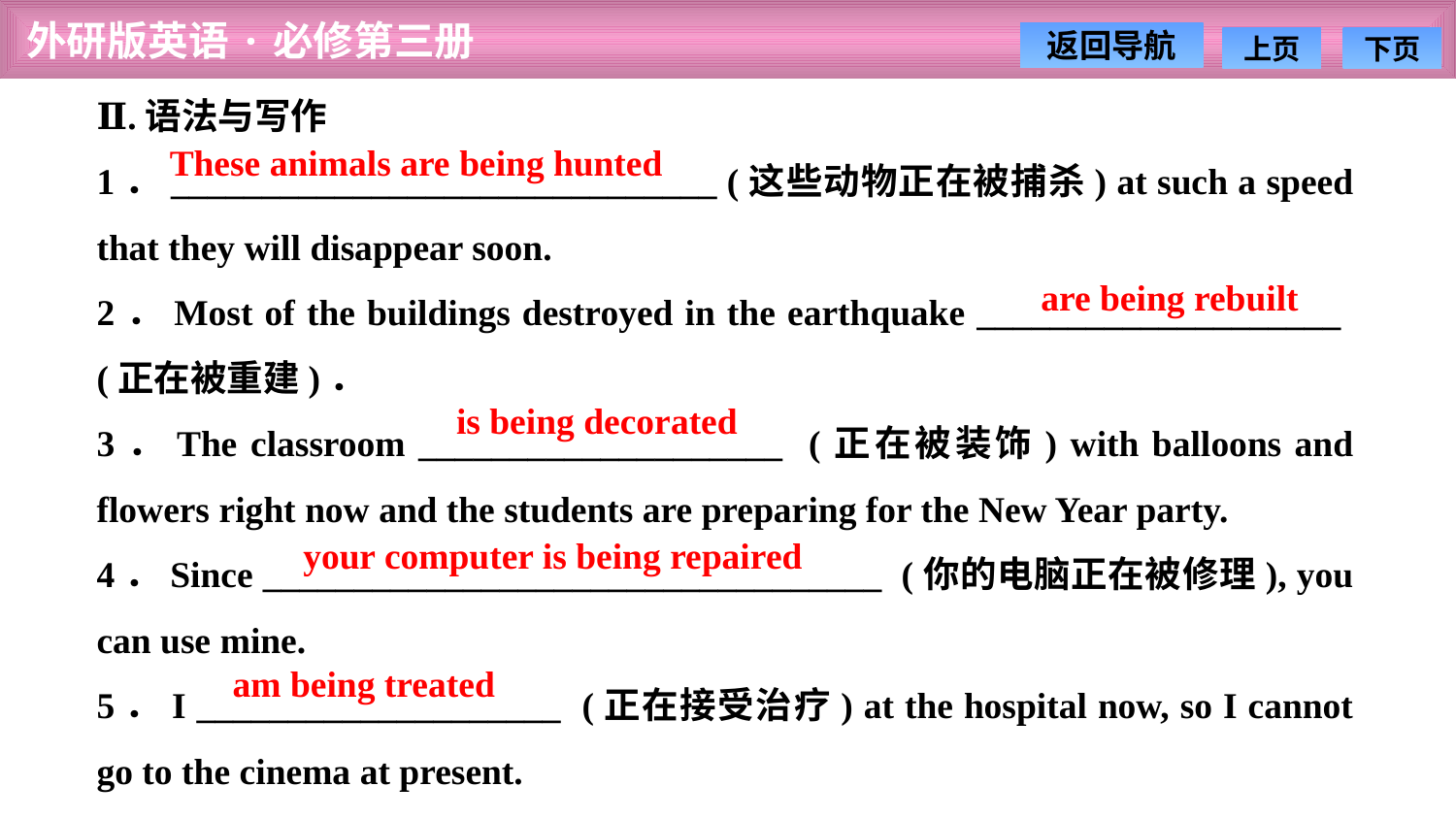

Ⅱ.语法与写作
1．______________________________ (这些动物正在被捕杀) at such a speed that they will disappear soon.
2．Most of the buildings destroyed in the earthquake ____________________  (正在被重建)．
3．The classroom ____________________  (正在被装饰) with balloons and flowers right now and the students are preparing for the New Year party.
4．Since __________________________________  (你的电脑正在被修理), you can use mine.
5．I ____________________  (正在接受治疗) at the hospital now, so I cannot go to the cinema at present.
These animals are being hunted
are being rebuilt
is being decorated
your computer is being repaired
am being treated